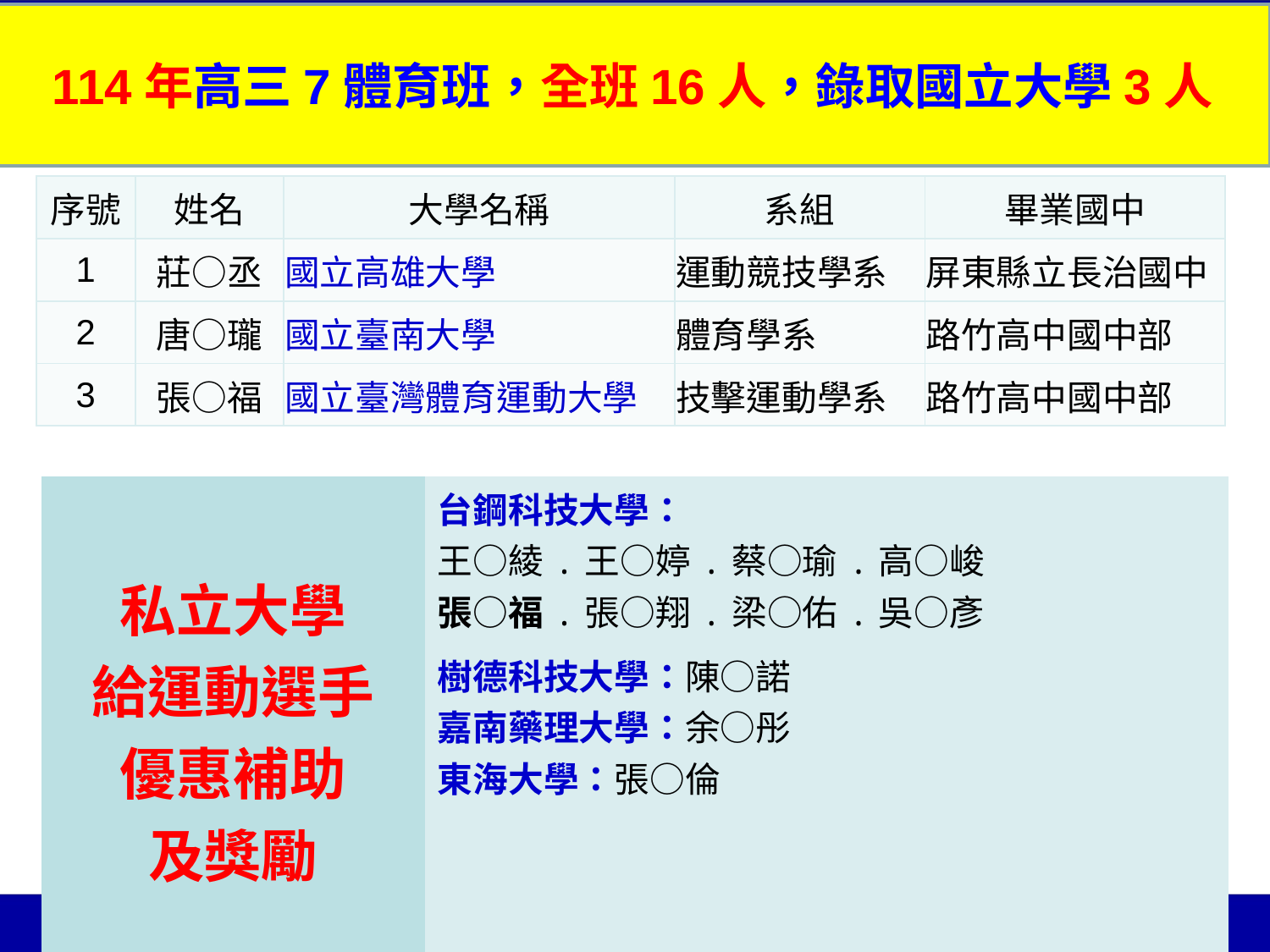

114年高三7體育班，全班16人，錄取國立大學3人
| 序號 | 姓名 | 大學名稱 | 系組 | 畢業國中 |
| --- | --- | --- | --- | --- |
| 1 | 莊○丞 | 國立高雄大學 | 運動競技學系 | 屏東縣立長治國中 |
| 2 | 唐○瓏 | 國立臺南大學 | 體育學系 | 路竹高中國中部 |
| 3 | 張○福 | 國立臺灣體育運動大學 | 技擊運動學系 | 路竹高中國中部 |
| 私立大學 給運動選手 優惠補助 及獎勵 | 台鋼科技大學： 王○綾.王○婷.蔡○瑜.高○峻 張○福.張○翔.梁○佑.吳○彥 |
| --- | --- |
|  | 樹德科技大學：陳○諾 嘉南藥理大學：余○彤 東海大學：張○倫 |